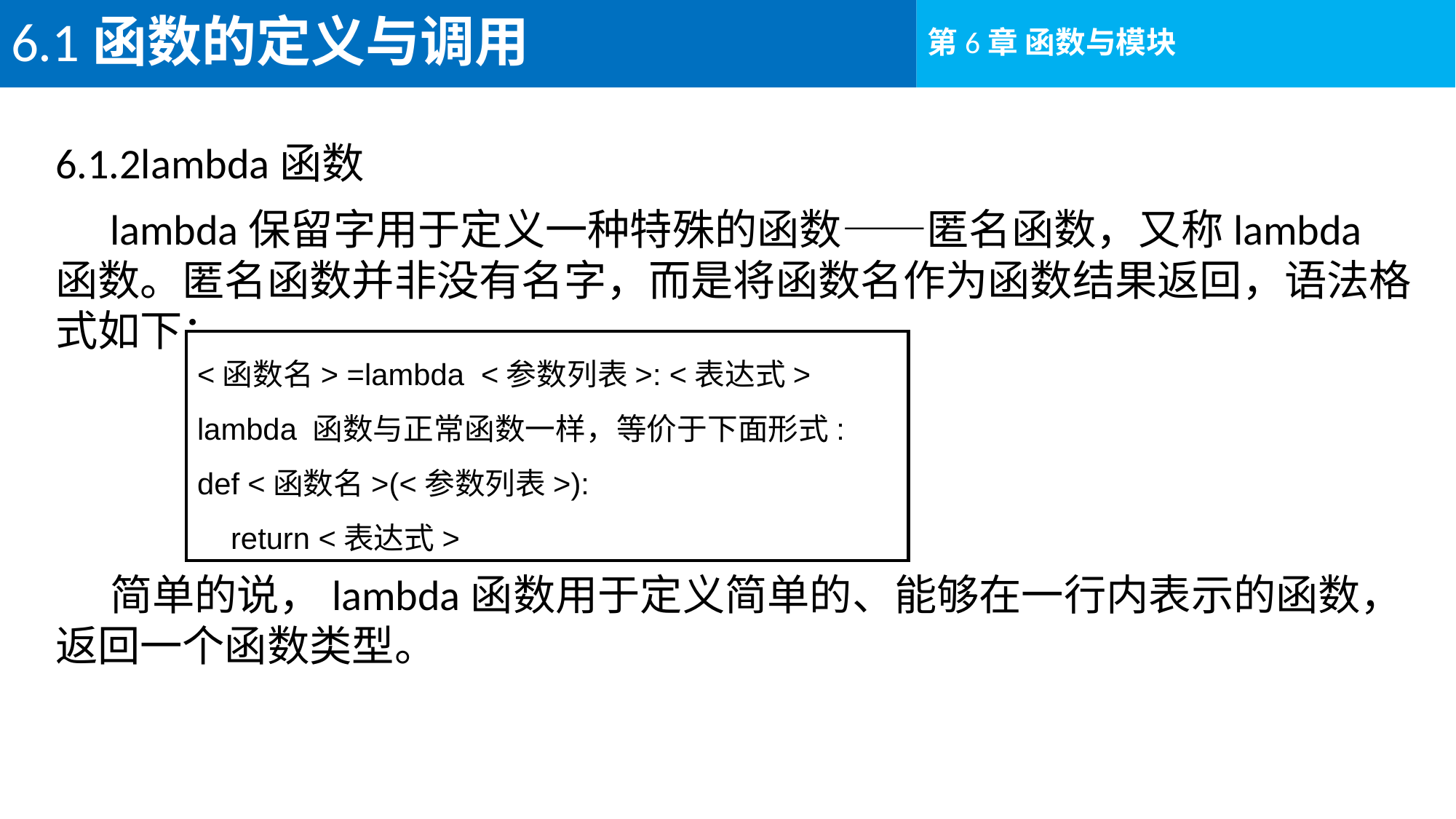

# 6.1函数的定义与调用
6.1.2lambda函数
lambda保留字用于定义一种特殊的函数——匿名函数，又称lambda函数。匿名函数并非没有名字，而是将函数名作为函数结果返回，语法格式如下：

简单的说，lambda函数用于定义简单的、能够在一行内表示的函数，返回一个函数类型。
<函数名> =lambda  <参数列表>: <表达式>
lambda 函数与正常函数一样，等价于下面形式:
def <函数名>(<参数列表>):
    return <表达式>